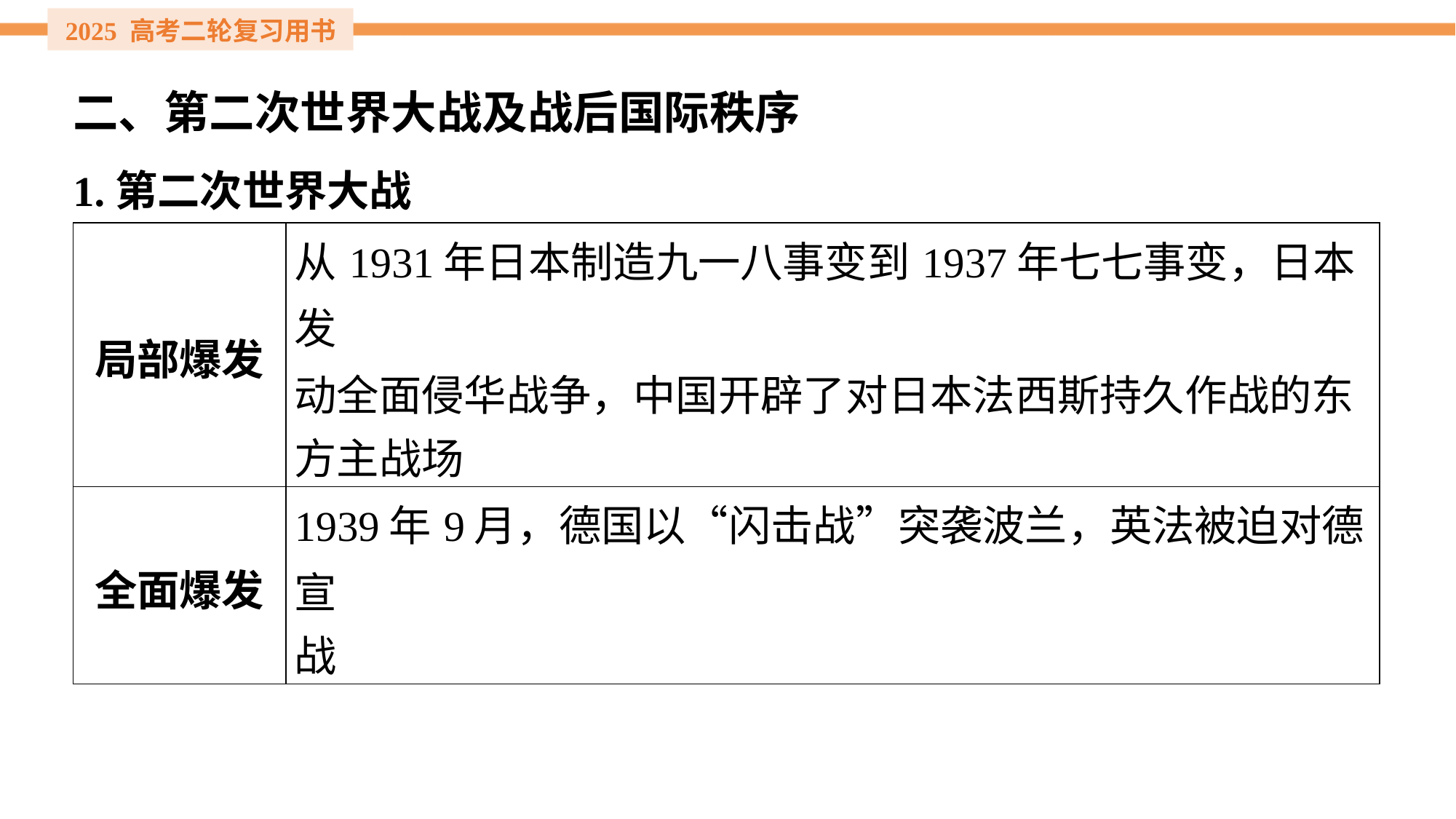

二、第二次世界大战及战后国际秩序
1.第二次世界大战
| 局部爆发 | 从1931年日本制造九一八事变到1937年七七事变，日本发 动全面侵华战争，中国开辟了对日本法西斯持久作战的东 方主战场 |
| --- | --- |
| 全面爆发 | 1939年9月，德国以“闪击战”突袭波兰，英法被迫对德宣 战 |